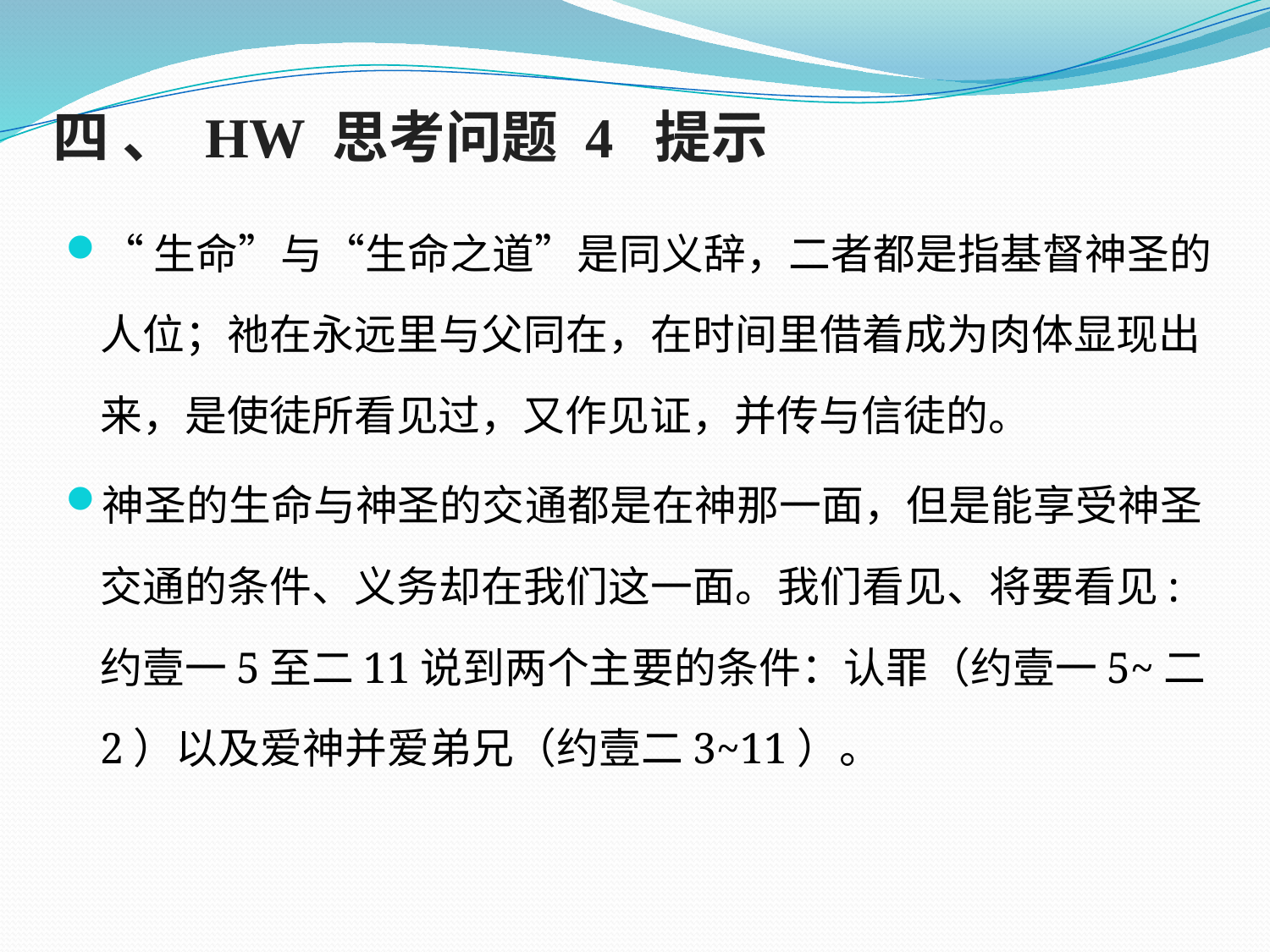

# 四 、 HW 思考问题 4  提示
“生命”与“生命之道”是同义辞，二者都是指基督神圣的人位；祂在永远里与父同在，在时间里借着成为肉体显现出来，是使徒所看见过，又作见证，并传与信徒的。
神圣的生命与神圣的交通都是在神那一面，但是能享受神圣交通的条件、义务却在我们这一面。我们看见、将要看见: 约壹一5至二11说到两个主要的条件：认罪（约壹一5~二2）以及爱神并爱弟兄（约壹二3~11）。